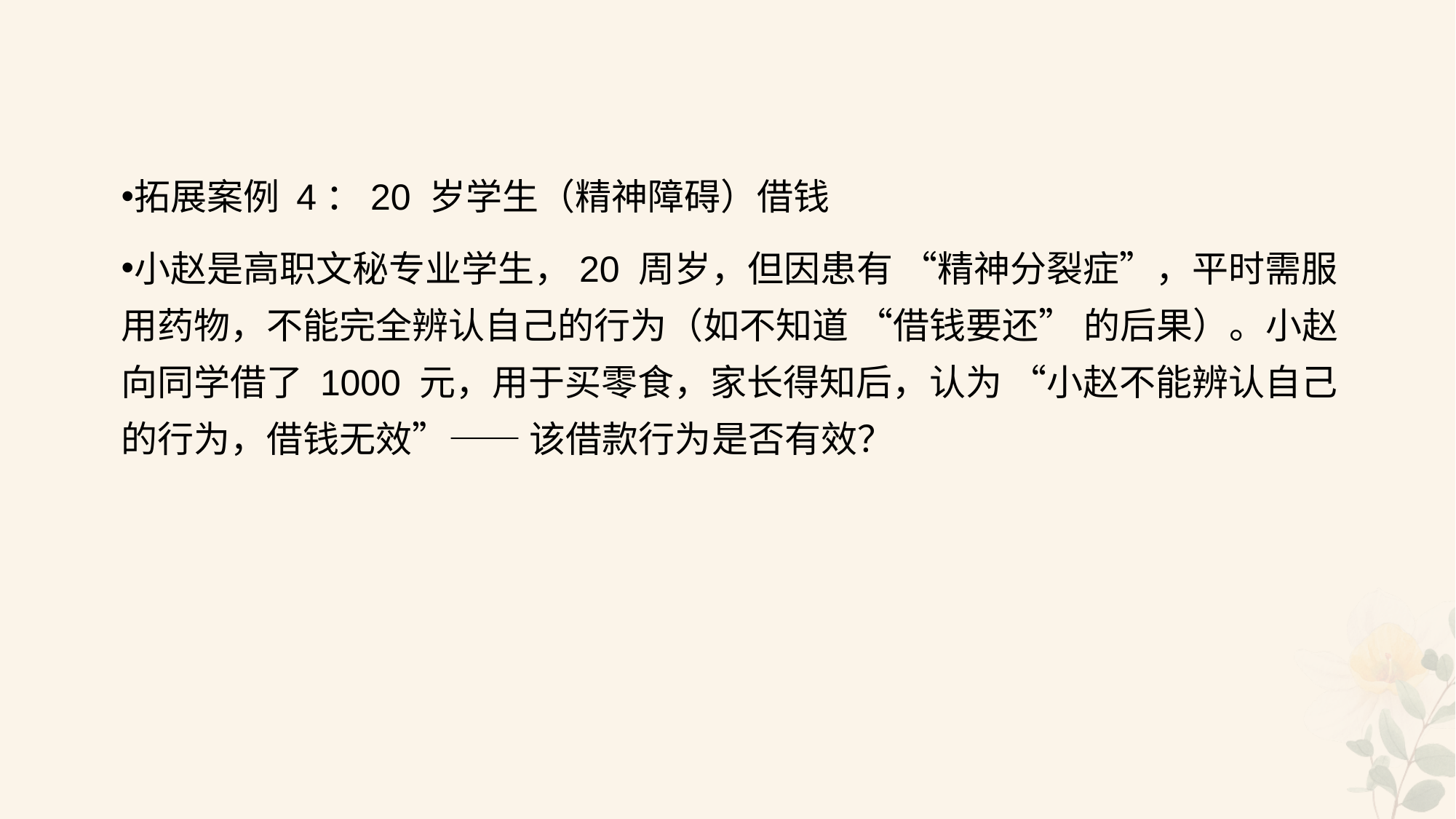

#
拓展案例 4：20 岁学生（精神障碍）借钱
小赵是高职文秘专业学生，20 周岁，但因患有 “精神分裂症”，平时需服用药物，不能完全辨认自己的行为（如不知道 “借钱要还” 的后果）。小赵向同学借了 1000 元，用于买零食，家长得知后，认为 “小赵不能辨认自己的行为，借钱无效”—— 该借款行为是否有效？